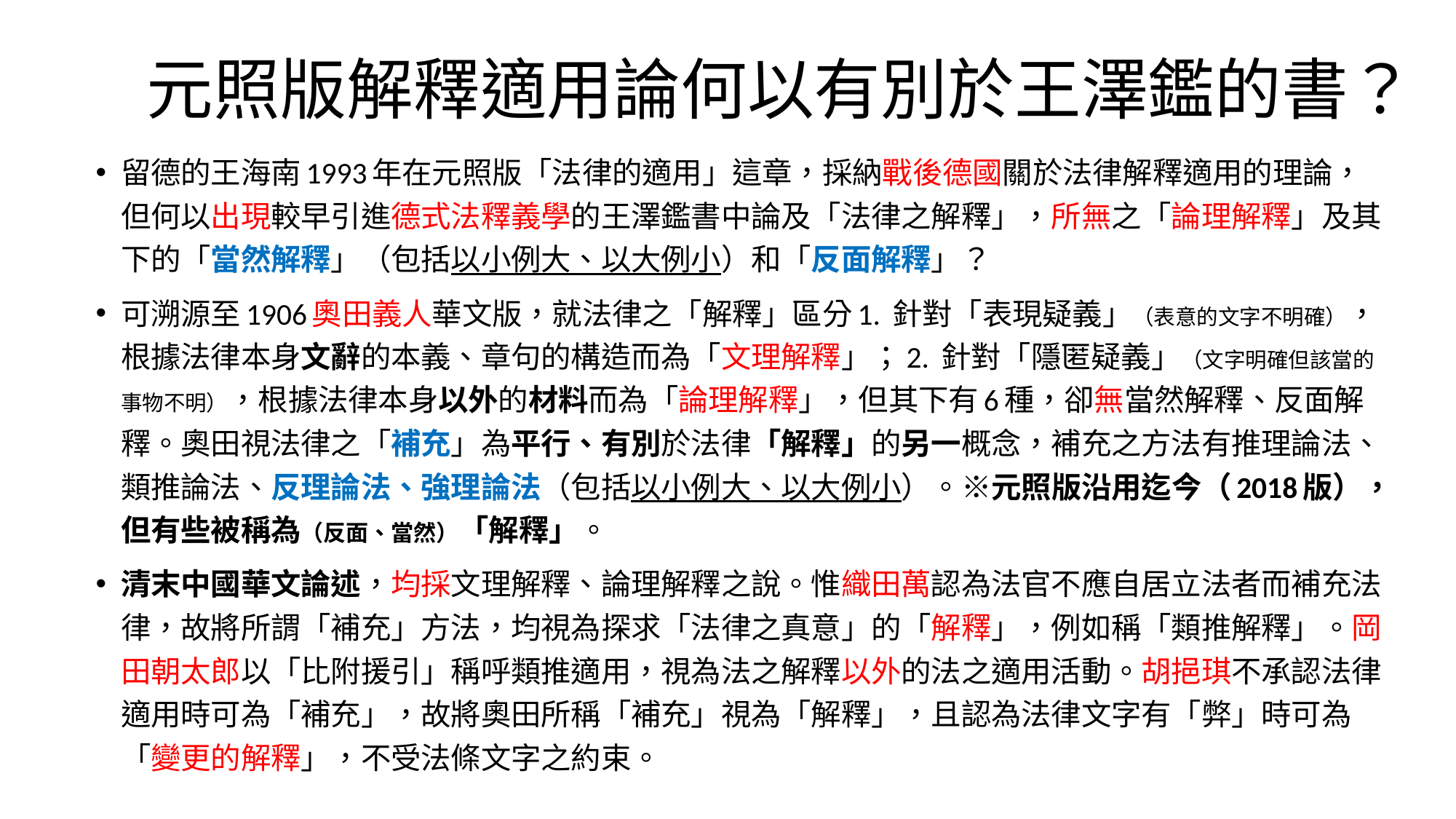

# 元照版解釋適用論何以有別於王澤鑑的書？
留德的王海南1993年在元照版「法律的適用」這章，採納戰後德國關於法律解釋適用的理論，但何以出現較早引進德式法釋義學的王澤鑑書中論及「法律之解釋」，所無之「論理解釋」及其下的「當然解釋」（包括以小例大、以大例小）和「反面解釋」？
可溯源至1906奧田義人華文版，就法律之「解釋」區分1. 針對「表現疑義」（表意的文字不明確），根據法律本身文辭的本義、章句的構造而為「文理解釋」；2. 針對「隱匿疑義」（文字明確但該當的事物不明），根據法律本身以外的材料而為「論理解釋」，但其下有6種，卻無當然解釋、反面解釋。奧田視法律之「補充」為平行、有別於法律「解釋」的另一概念，補充之方法有推理論法、類推論法、反理論法、強理論法（包括以小例大、以大例小）。※元照版沿用迄今（2018版），但有些被稱為（反面、當然）「解釋」。
清末中國華文論述，均採文理解釋、論理解釋之說。惟織田萬認為法官不應自居立法者而補充法律，故將所謂「補充」方法，均視為探求「法律之真意」的「解釋」，例如稱「類推解釋」。岡田朝太郎以「比附援引」稱呼類推適用，視為法之解釋以外的法之適用活動。胡挹琪不承認法律適用時可為「補充」，故將奧田所稱「補充」視為「解釋」，且認為法律文字有「弊」時可為「變更的解釋」，不受法條文字之約束。